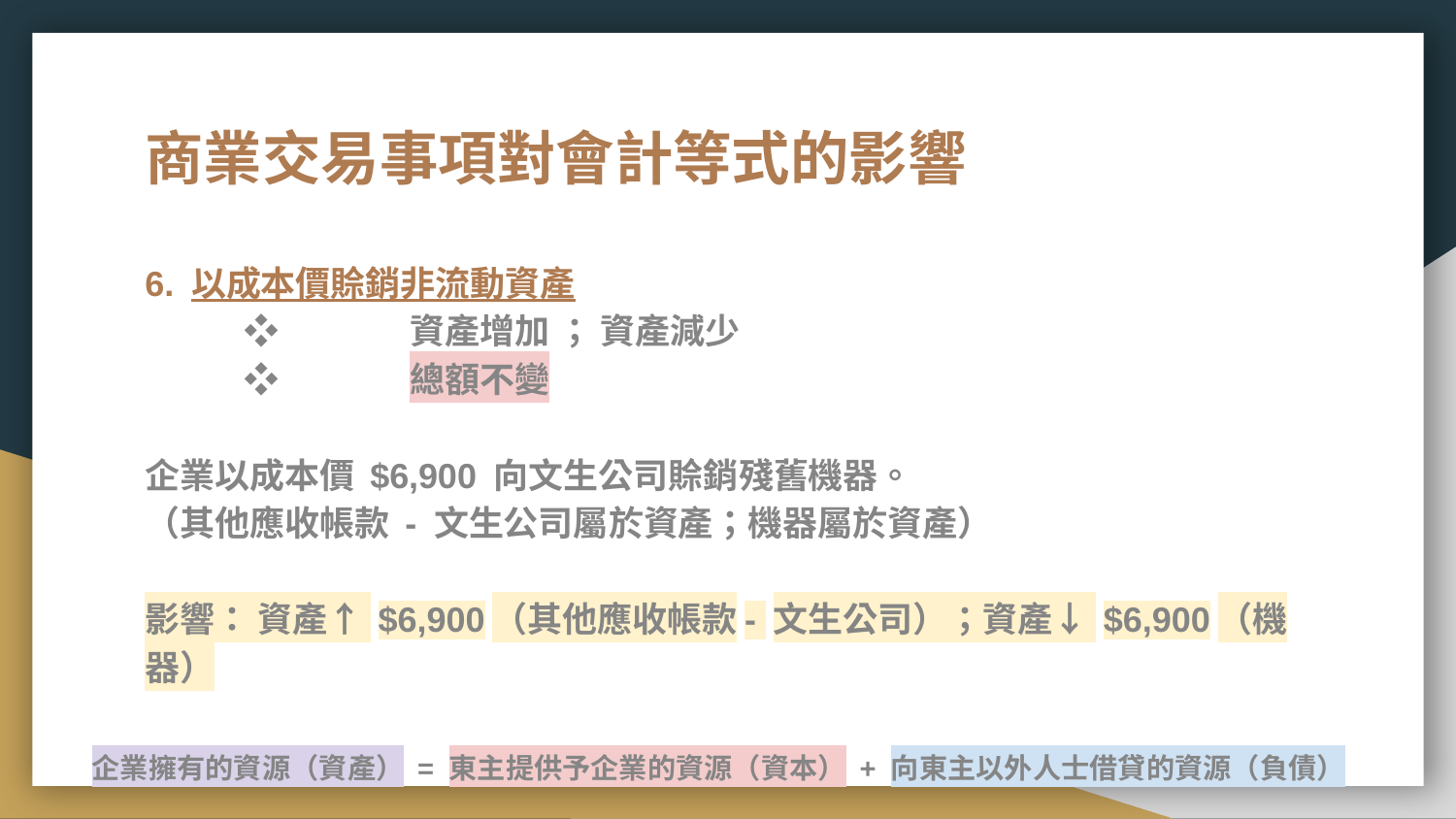

# 商業交易事項對會計等式的影響
6. 以成本價賒銷非流動資產
❖	資產增加 ； 資產減少
❖	總額不變

企業以成本價 $6,900 向文生公司賒銷殘舊機器。
（其他應收帳款 - 文生公司屬於資產；機器屬於資產）

影響： 資產↑ $6,900（其他應收帳款- 文生公司）；資產↓ $6,900（機器）

企業擁有的資源（資產） = 東主提供予企業的資源（資本） + 向東主以外人士借貸的資源（負債）